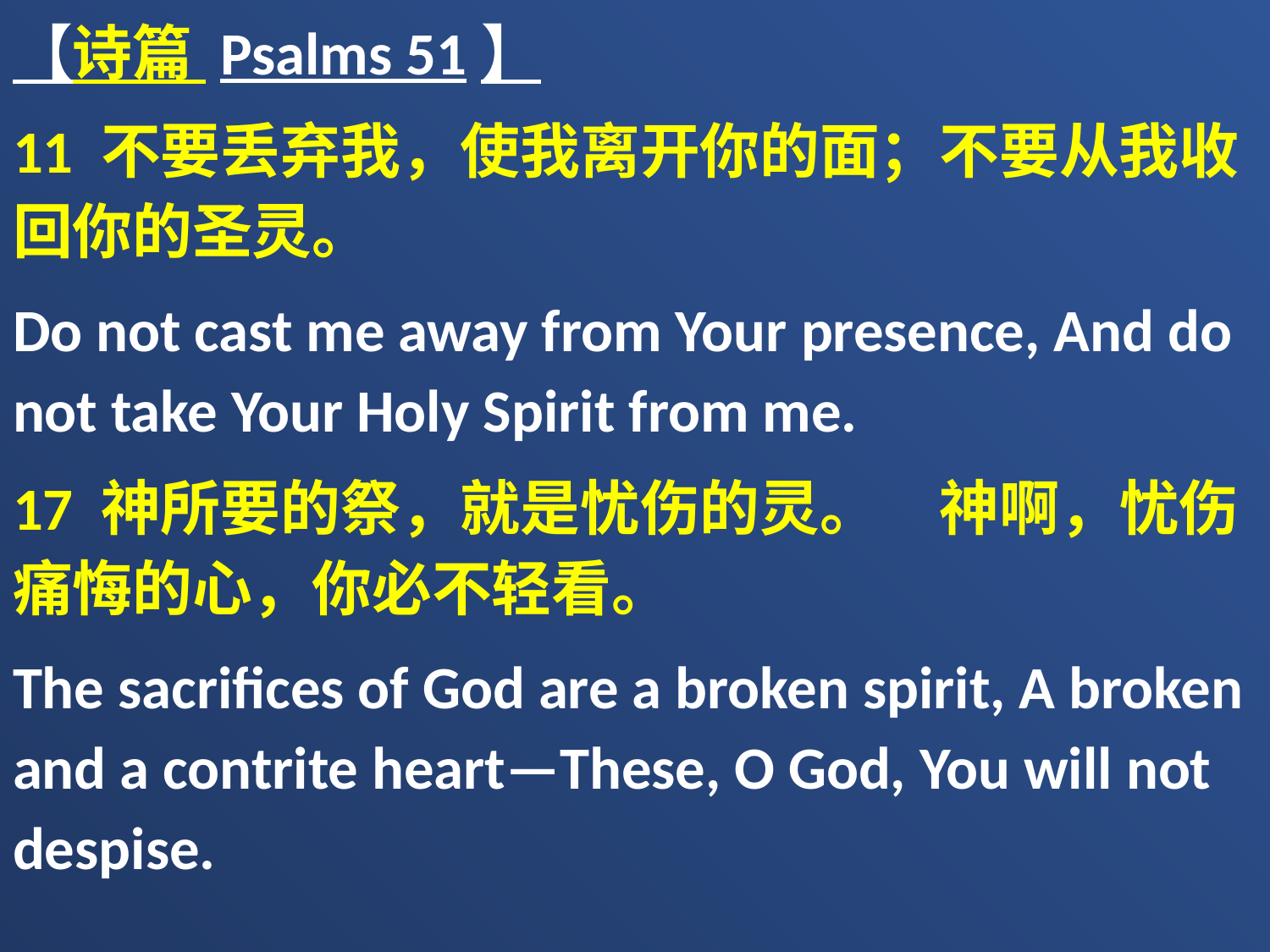

【诗篇 Psalms 51】
11 不要丢弃我，使我离开你的面；不要从我收回你的圣灵。
Do not cast me away from Your presence, And do not take Your Holy Spirit from me.
17 神所要的祭，就是忧伤的灵。　神啊，忧伤痛悔的心，你必不轻看。
The sacrifices of God are a broken spirit, A broken and a contrite heart—These, O God, You will not despise.